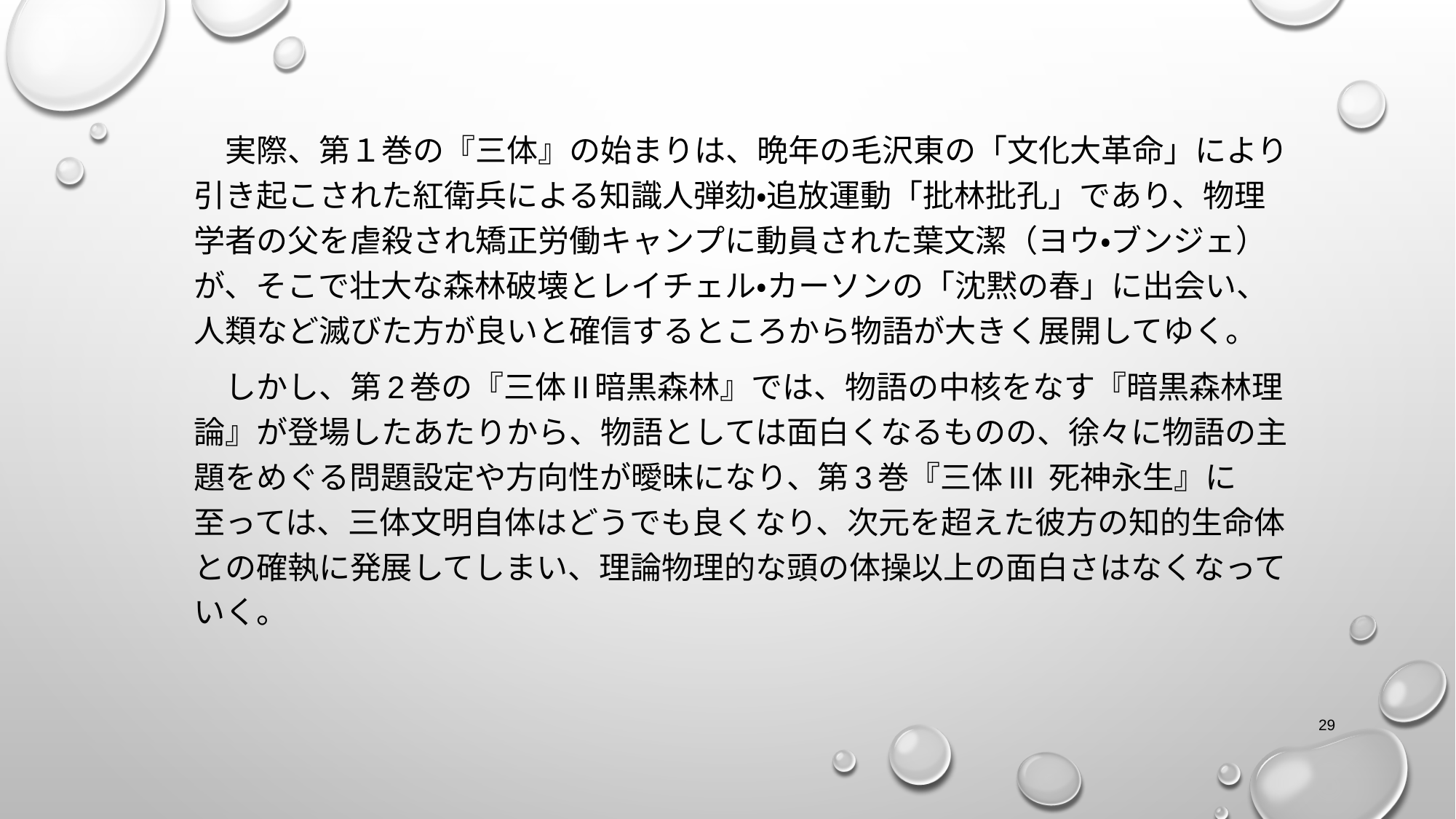

実際、第１巻の『三体』の始まりは、晩年の毛沢東の「文化大革命」により引き起こされた紅衛兵による知識人弾劾・追放運動「批林批孔」であり、物理学者の父を虐殺され矯正労働キャンプに動員された葉文潔（ヨウ・ブンジェ）が、そこで壮大な森林破壊とレイチェル・カーソンの「沈黙の春」に出会い、人類など滅びた方が良いと確信するところから物語が大きく展開してゆく。
　しかし、第2巻の『三体II暗黒森林』では、物語の中核をなす『暗黒森林理論』が登場したあたりから、物語としては面白くなるものの、徐々に物語の主題をめぐる問題設定や方向性が曖昧になり、第3巻『三体III 死神永生』に至っては、三体文明自体はどうでも良くなり、次元を超えた彼方の知的生命体との確執に発展してしまい、理論物理的な頭の体操以上の面白さはなくなっていく。

29